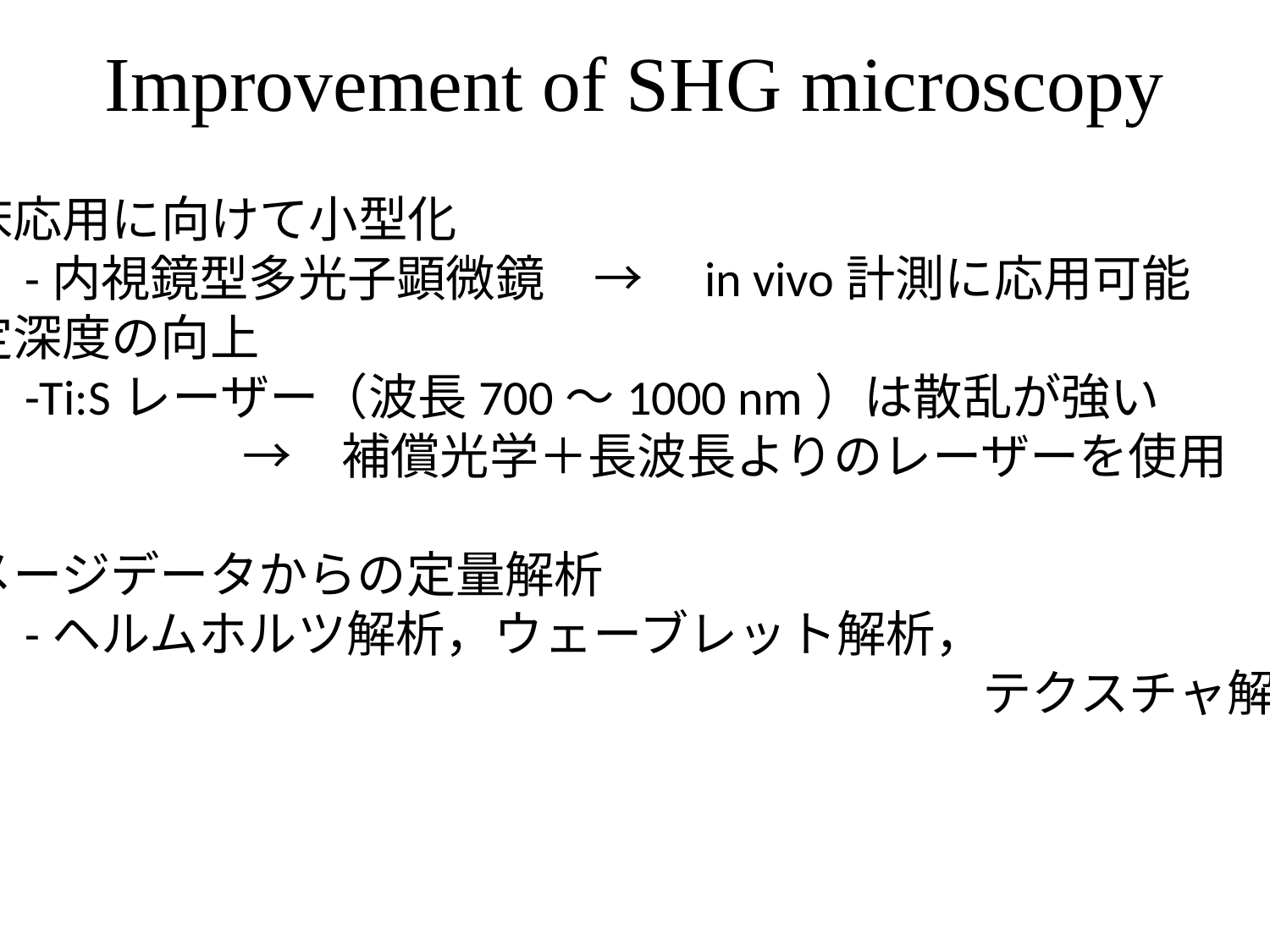

Improvement of SHG microscopy
・臨床応用に向けて小型化
	-内視鏡型多光子顕微鏡　→　in vivo計測に応用可能
・測定深度の向上
	-Ti:Sレーザー（波長700〜1000 nm）は散乱が強い
　　　　　　　→　補償光学＋長波長よりのレーザーを使用

・イメージデータからの定量解析
	-ヘルムホルツ解析，ウェーブレット解析，
　　　　　　　　　　　　　　　　　　　　　　テクスチャ解析など